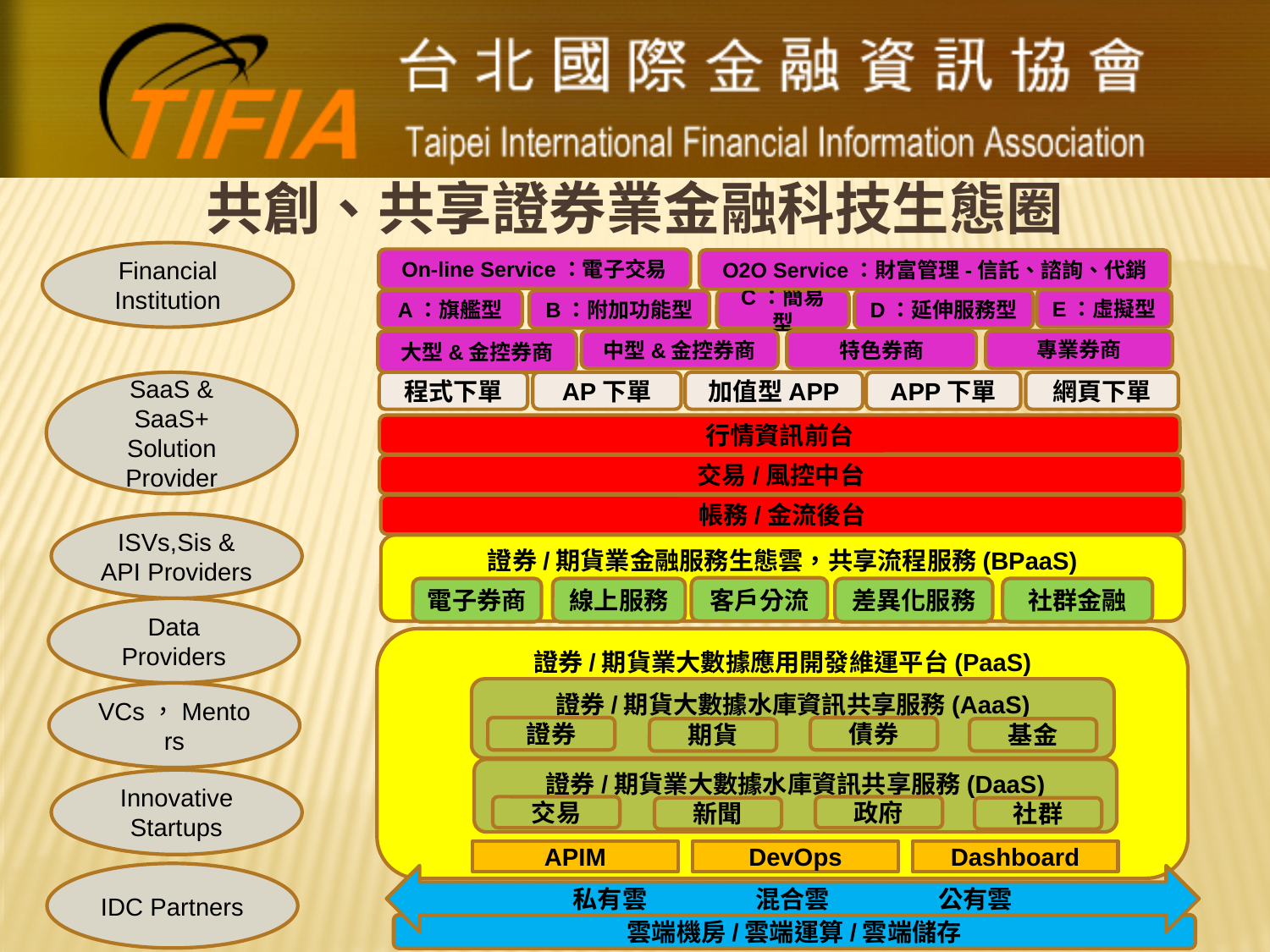

# 共創、共享證券業金融科技生態圈
Financial
Institution
On-line Service：電子交易
O2O Service：財富管理-信託、諮詢、代銷
E：虛擬型
B：附加功能型
A：旗艦型
C：簡易型
D：延伸服務型
專業券商
大型&金控券商
中型&金控券商
特色券商
程式下單
AP下單
加值型APP
APP下單
網頁下單
SaaS & SaaS+
Solution Provider
行情資訊前台
交易/風控中台
帳務/金流後台
ISVs,Sis & API Providers
證券/期貨業金融服務生態雲，共享流程服務(BPaaS)
客戶分流
電子券商
線上服務
差異化服務
社群金融
Data Providers
證券/期貨業大數據應用開發維運平台(PaaS)
證券/期貨大數據水庫資訊共享服務(AaaS)
VCs，Mentors
證券
債券
期貨
基金
證券/期貨業大數據水庫資訊共享服務(DaaS)
Innovative Startups
交易
政府
新聞
社群
APIM
DevOps
Dashboard
IDC Partners
私有雲                   混合雲                   公有雲
雲端機房/雲端運算/雲端儲存